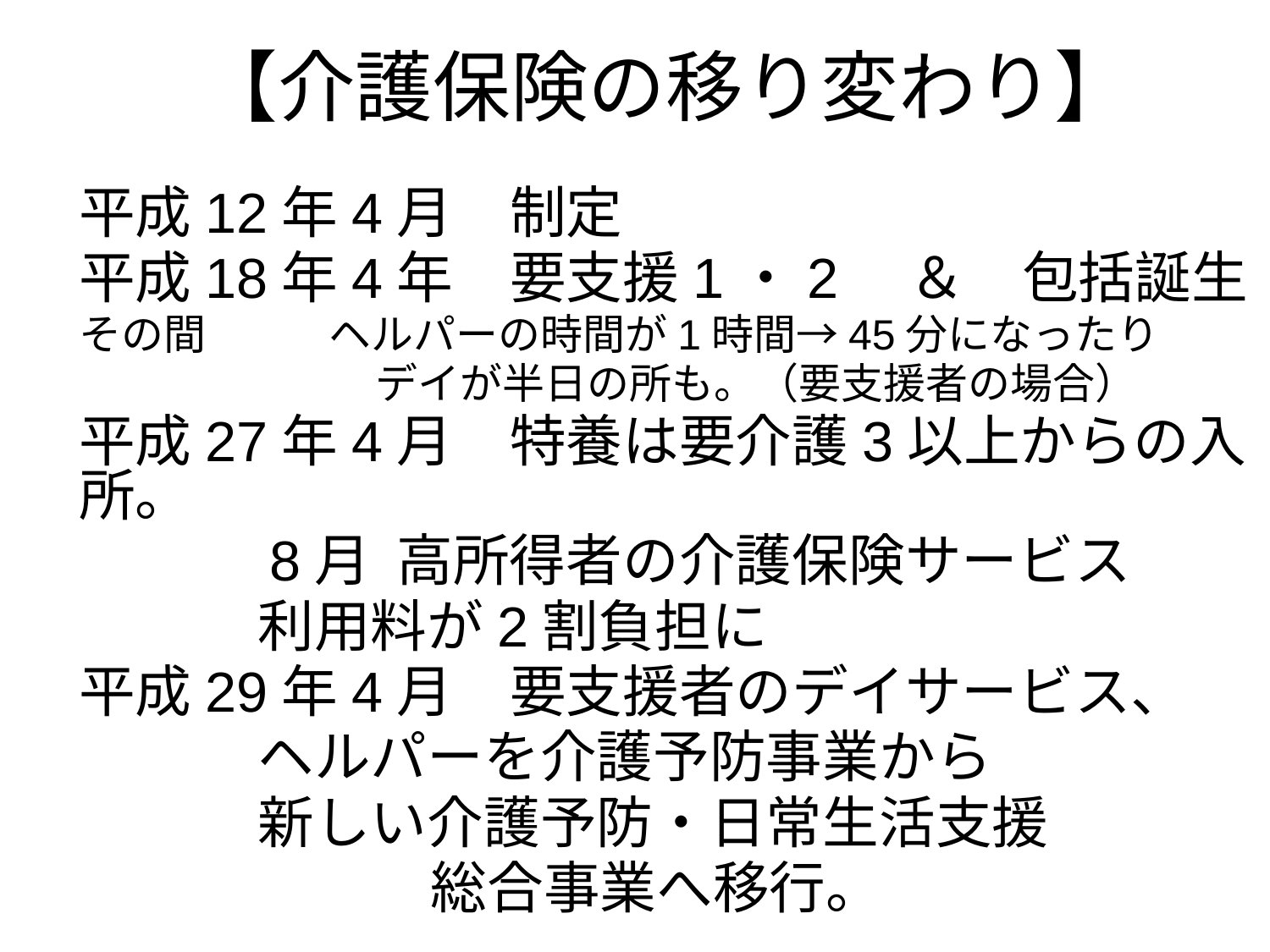

【介護保険の移り変わり】

平成12年4月　制定
平成18年4年　要支援1・2　＆　包括誕生
その間　    　ヘルパーの時間が1時間→45分になったり
　　　　　　　デイが半日の所も。（要支援者の場合）
平成27年4月　特養は要介護3以上からの入所。
   　　 8月  高所得者の介護保険サービス
             利用料が2割負担に
平成29年4月　要支援者のデイサービス、
             ヘルパーを介護予防事業から
             新しい介護予防・日常生活支援
　　　　　　 総合事業へ移行。